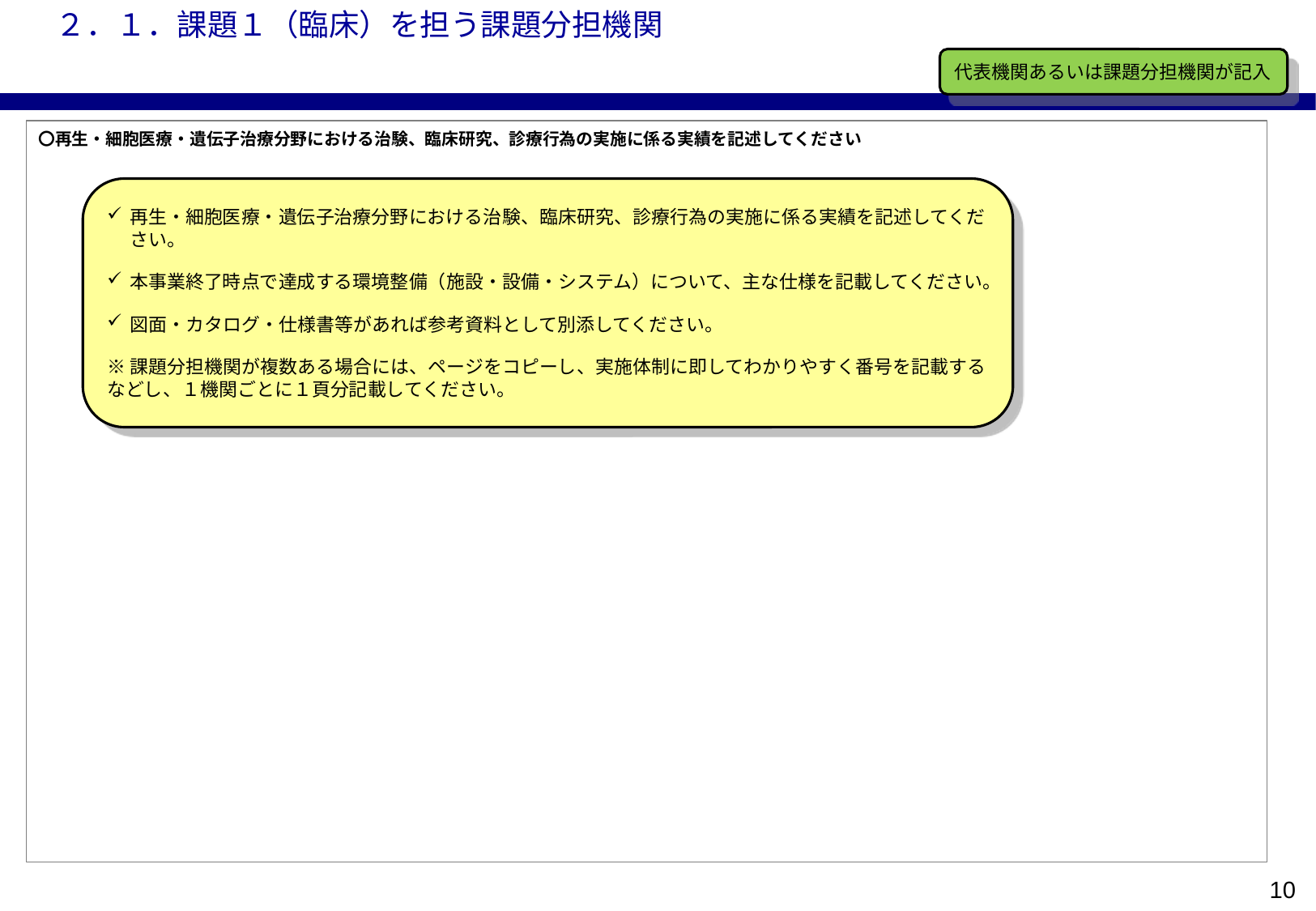

２．１．課題１（臨床）を担う課題分担機関
代表機関あるいは課題分担機関が記入

〇再生・細胞医療・遺伝子治療分野における治験、臨床研究、診療行為の実施に係る実績を記述してください
再生・細胞医療・遺伝子治療分野における治験、臨床研究、診療行為の実施に係る実績を記述してください。
本事業終了時点で達成する環境整備（施設・設備・システム）について、主な仕様を記載してください。
図面・カタログ・仕様書等があれば参考資料として別添してください。
※課題分担機関が複数ある場合には、ページをコピーし、実施体制に即してわかりやすく番号を記載するなどし、１機関ごとに１頁分記載してください。